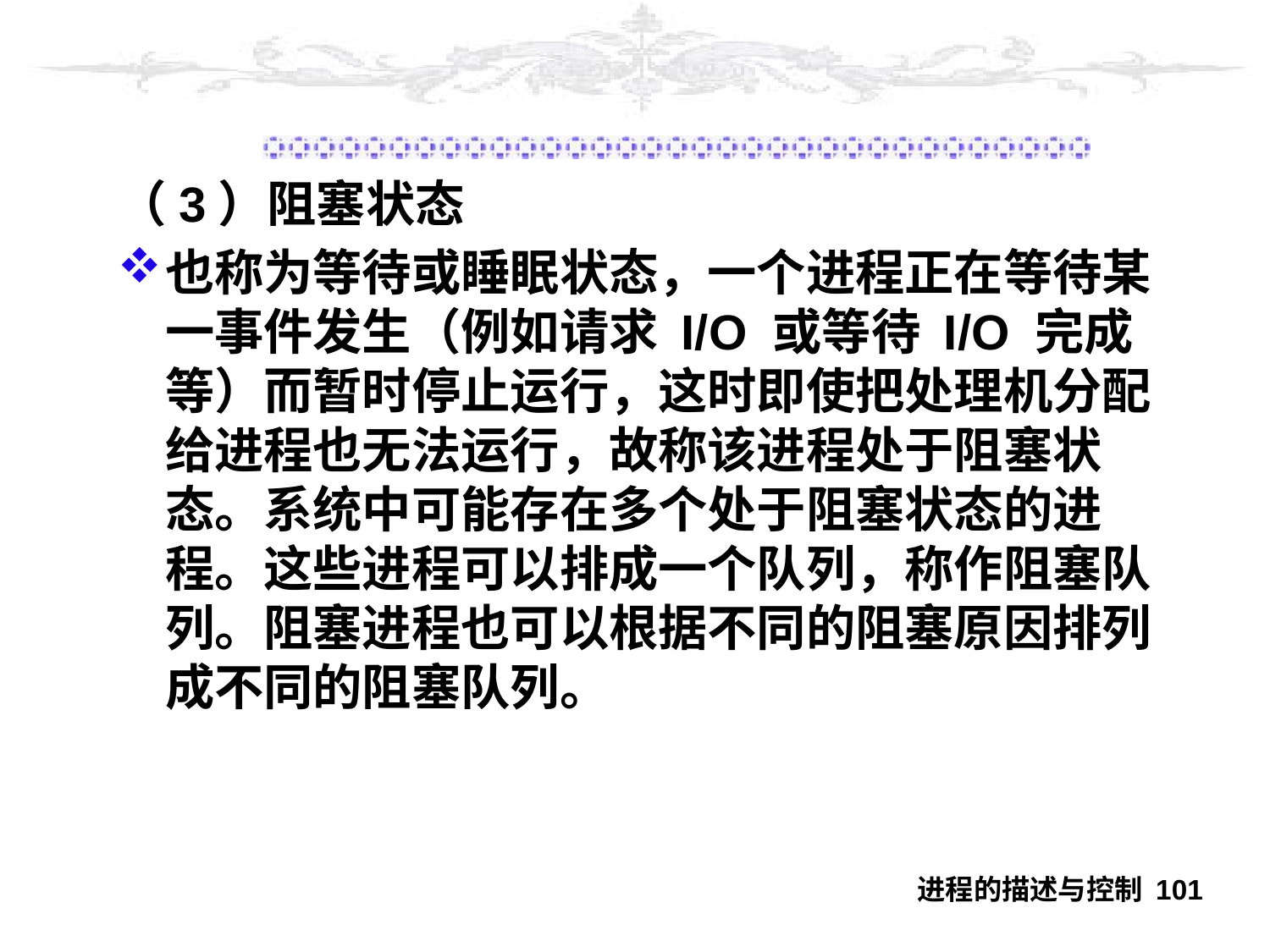

#
（3）阻塞状态
也称为等待或睡眠状态，一个进程正在等待某一事件发生（例如请求 I/O 或等待 I/O 完成等）而暂时停止运行，这时即使把处理机分配给进程也无法运行，故称该进程处于阻塞状态。系统中可能存在多个处于阻塞状态的进程。这些进程可以排成一个队列，称作阻塞队列。阻塞进程也可以根据不同的阻塞原因排列成不同的阻塞队列。